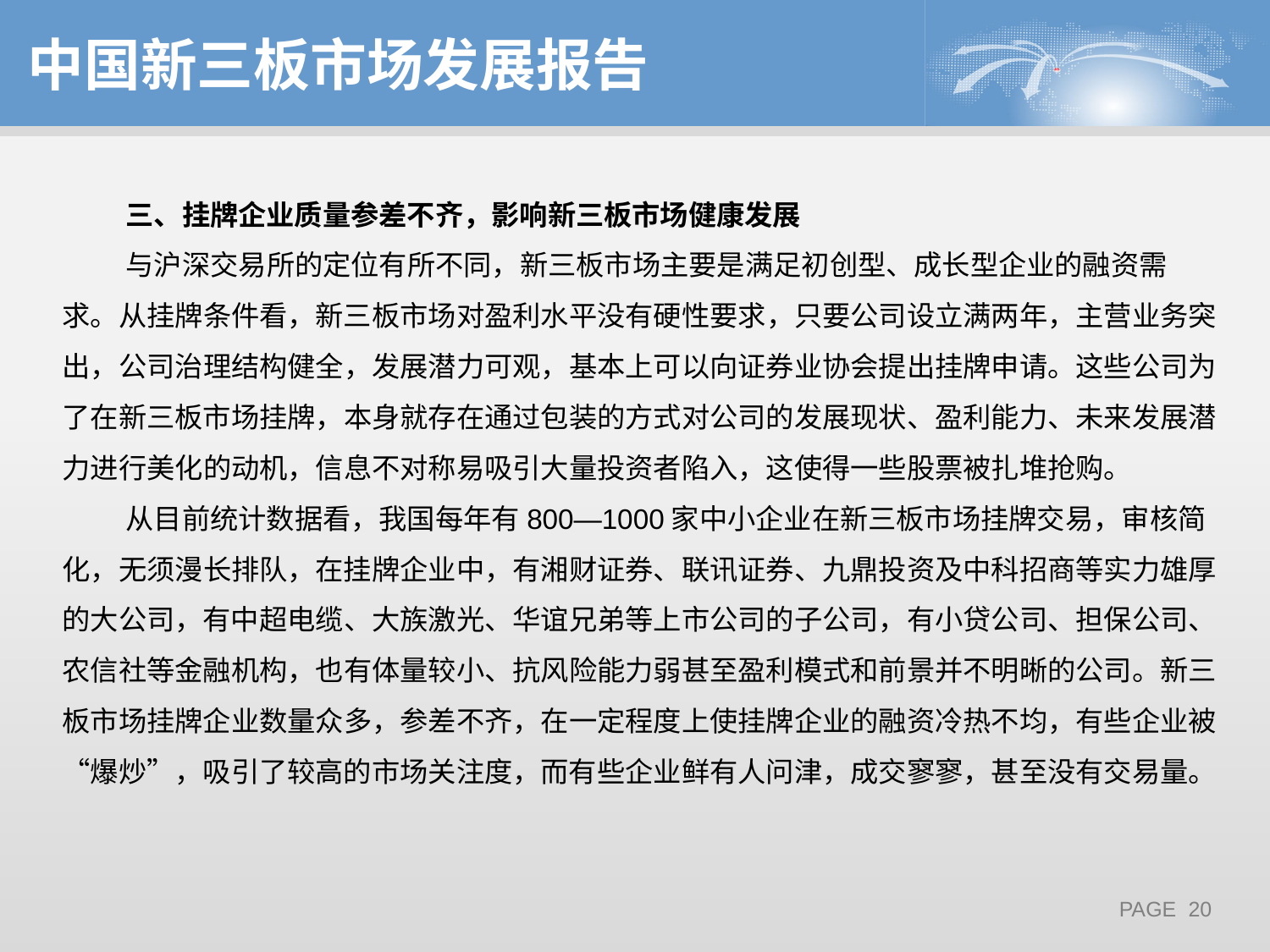

中国新三板市场发展报告
三、挂牌企业质量参差不齐，影响新三板市场健康发展
与沪深交易所的定位有所不同，新三板市场主要是满足初创型、成长型企业的融资需求。从挂牌条件看，新三板市场对盈利水平没有硬性要求，只要公司设立满两年，主营业务突出，公司治理结构健全，发展潜力可观，基本上可以向证券业协会提出挂牌申请。这些公司为了在新三板市场挂牌，本身就存在通过包装的方式对公司的发展现状、盈利能力、未来发展潜力进行美化的动机，信息不对称易吸引大量投资者陷入，这使得一些股票被扎堆抢购。
从目前统计数据看，我国每年有800—1000家中小企业在新三板市场挂牌交易，审核简化，无须漫长排队，在挂牌企业中，有湘财证券、联讯证券、九鼎投资及中科招商等实力雄厚的大公司，有中超电缆、大族激光、华谊兄弟等上市公司的子公司，有小贷公司、担保公司、农信社等金融机构，也有体量较小、抗风险能力弱甚至盈利模式和前景并不明晰的公司。新三板市场挂牌企业数量众多，参差不齐，在一定程度上使挂牌企业的融资冷热不均，有些企业被“爆炒”，吸引了较高的市场关注度，而有些企业鲜有人问津，成交寥寥，甚至没有交易量。